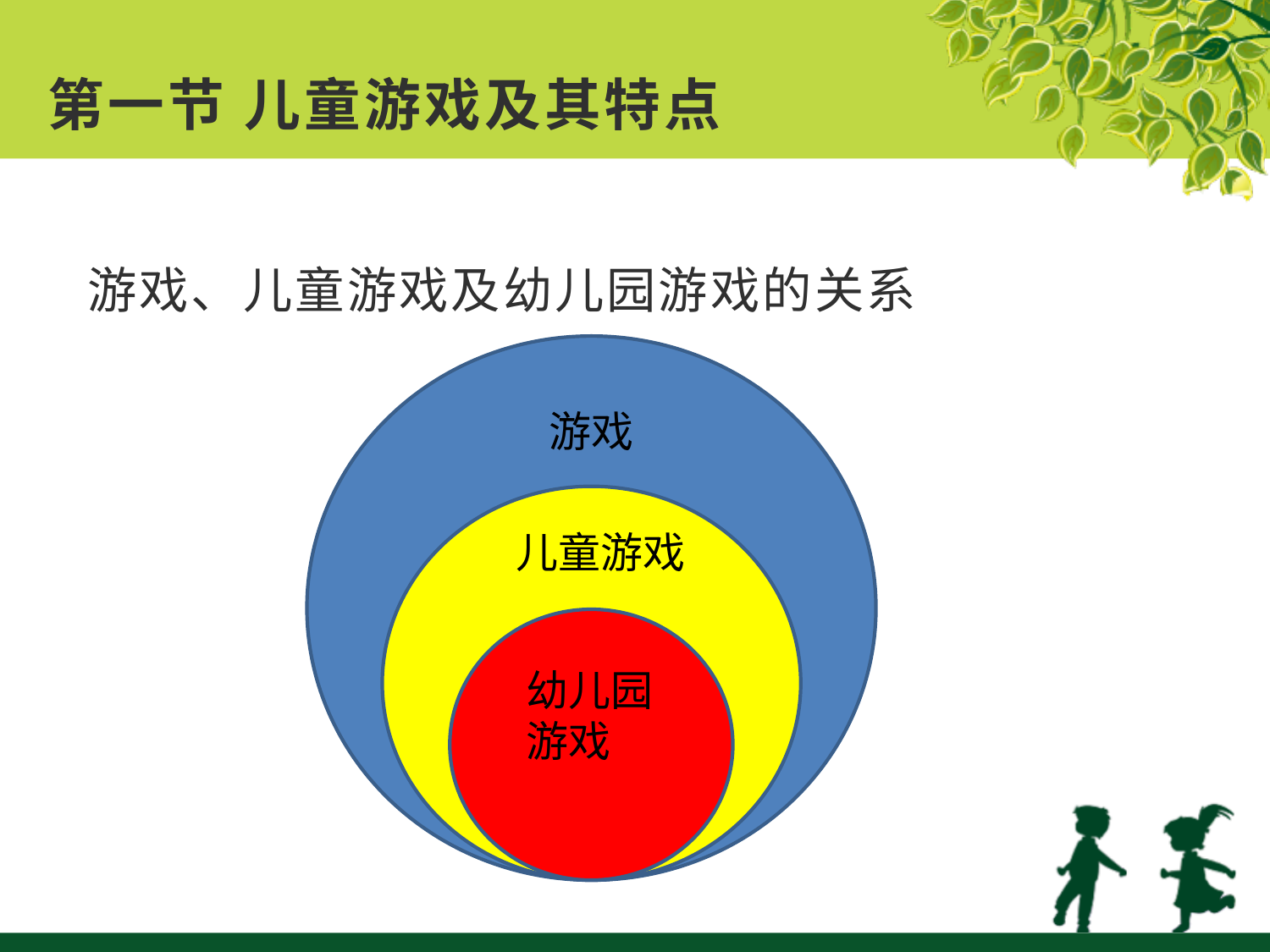

# 第一节 儿童游戏及其特点
游戏、儿童游戏及幼儿园游戏的关系

游戏

儿童游戏

幼儿园游戏